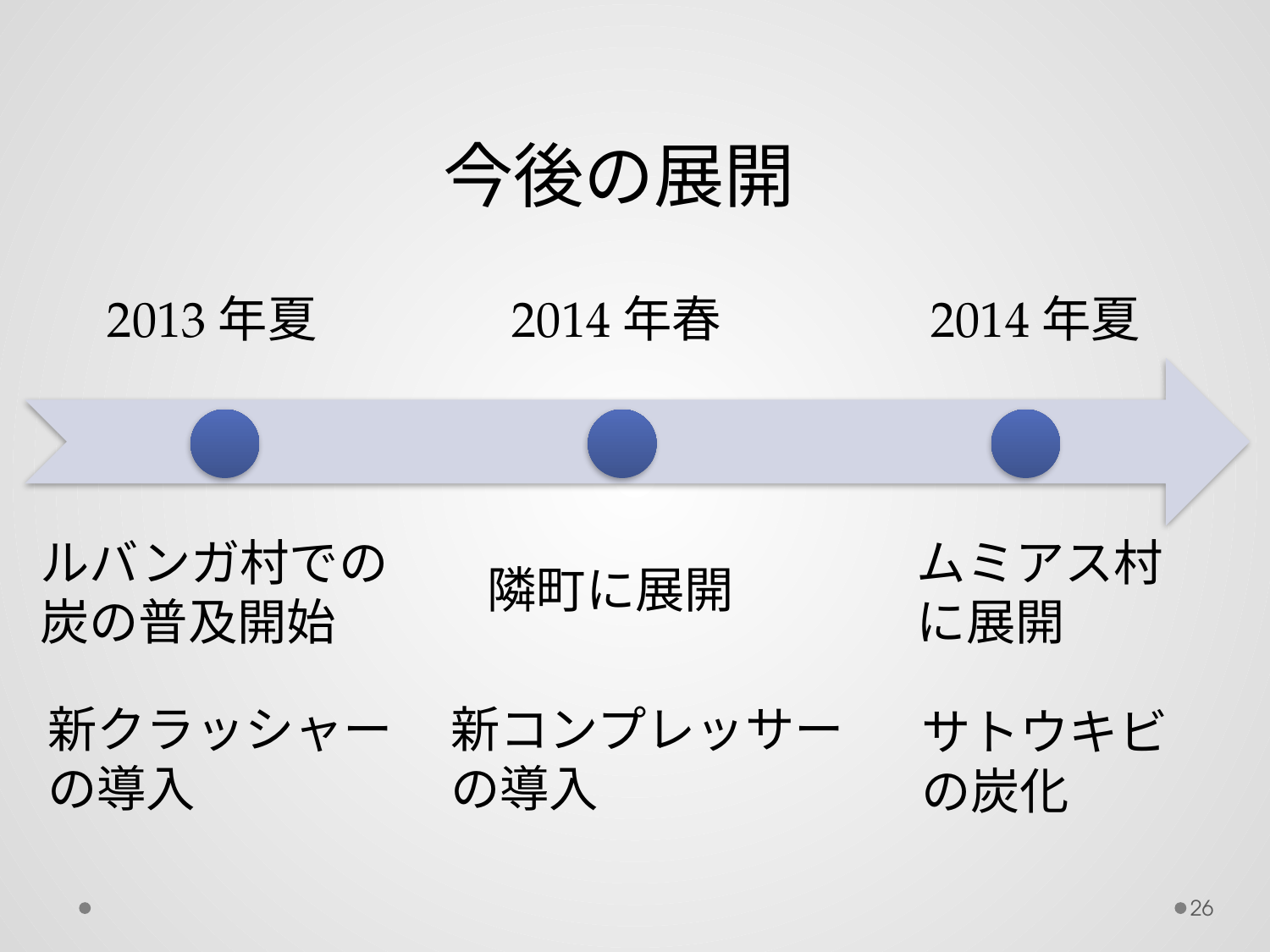

今後の展開
2013年夏
2014年春
2014年夏

ルバンガ村での炭の普及開始
ムミアス村に展開
隣町に展開
新コンプレッサーの導入
新クラッシャー
の導入
サトウキビの炭化
26